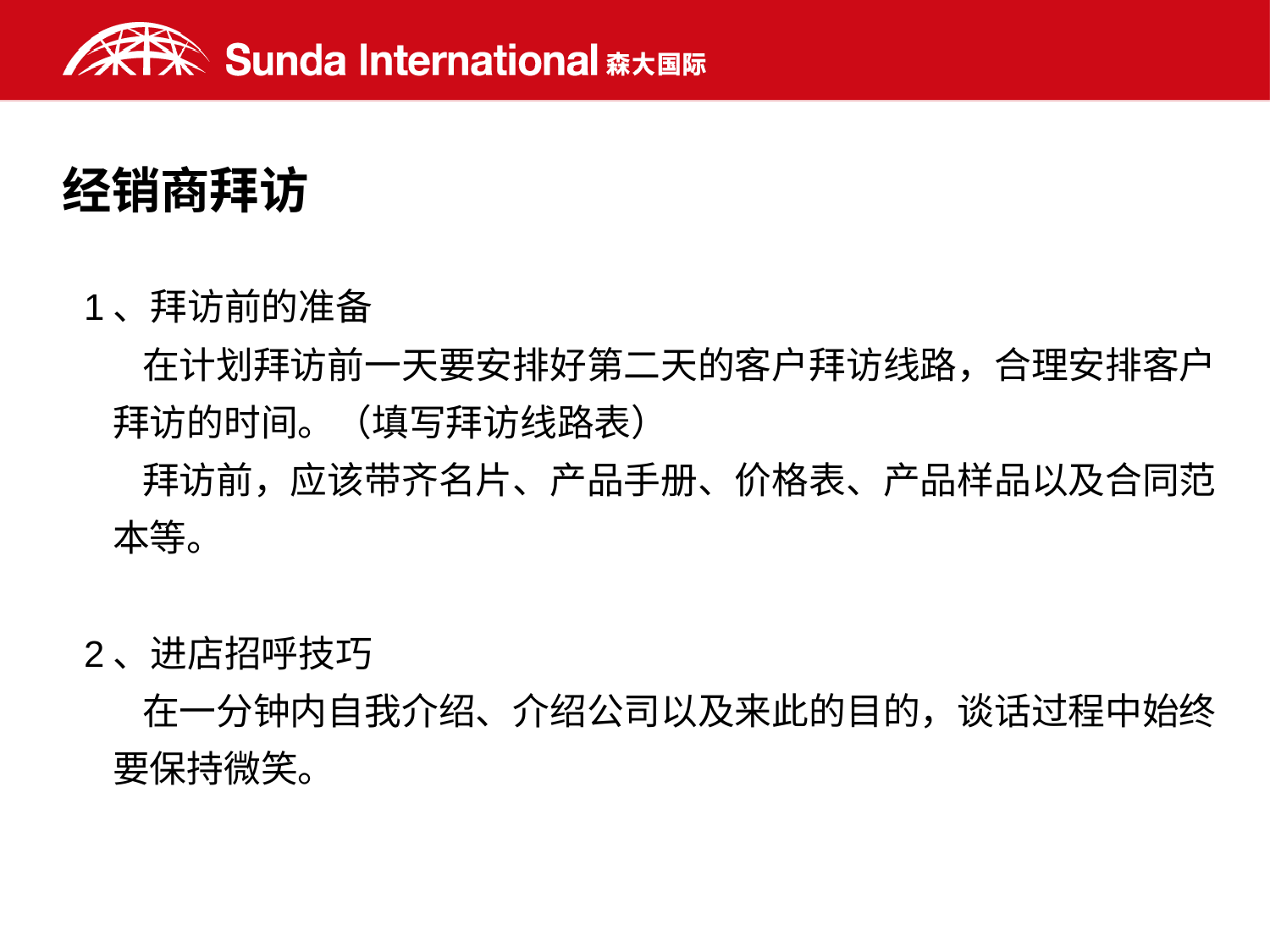

# 经销商拜访
1、拜访前的准备
      在计划拜访前一天要安排好第二天的客户拜访线路，合理安排客户拜访的时间。（填写拜访线路表）
      拜访前，应该带齐名片、产品手册、价格表、产品样品以及合同范本等。

2、进店招呼技巧
      在一分钟内自我介绍、介绍公司以及来此的目的，谈话过程中始终要保持微笑。